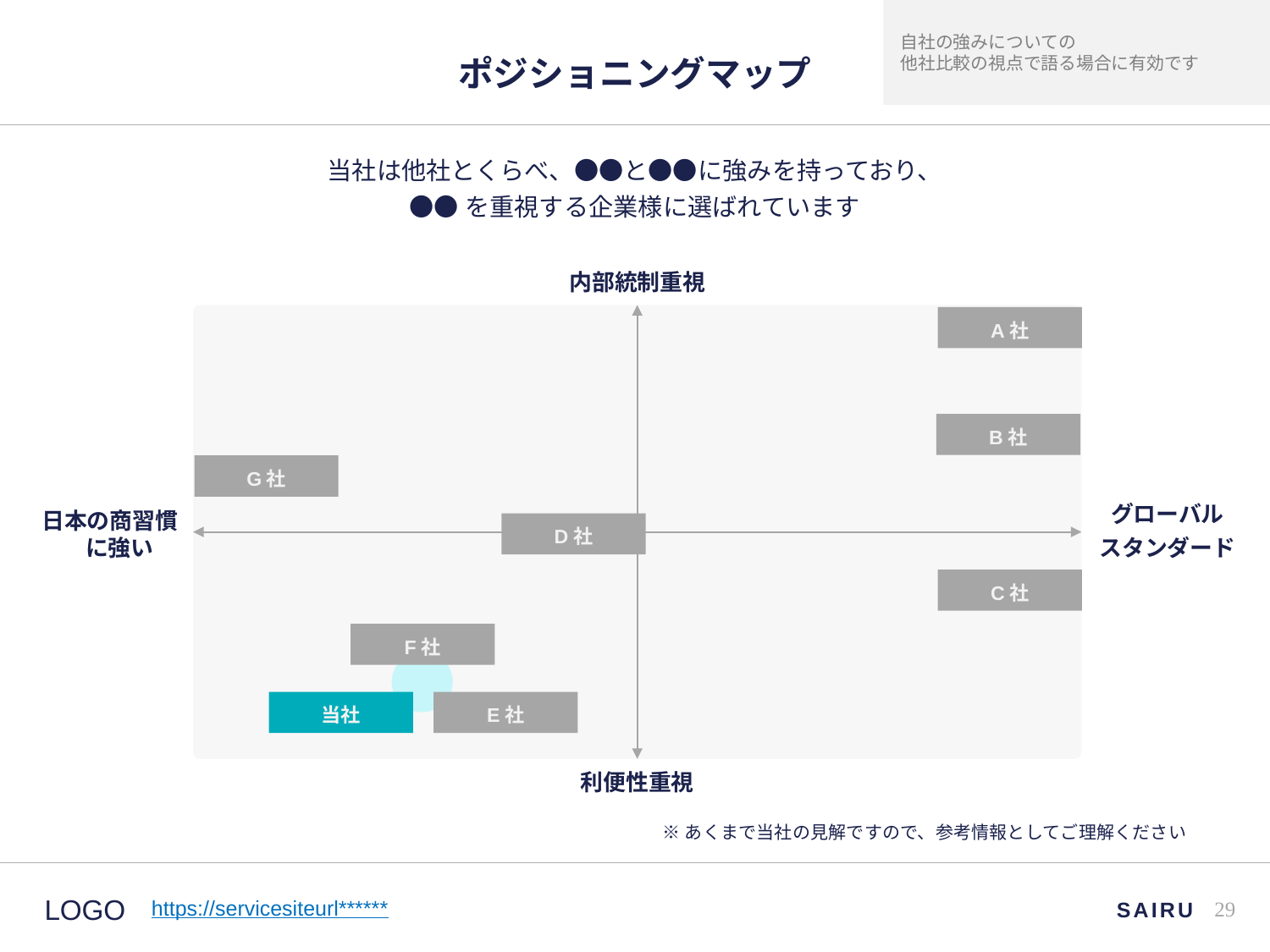

自社の強みについての
他社比較の視点で語る場合に有効です
# ポジショニングマップ
当社は他社とくらべ、●●と●●に強みを持っており、
●●を重視する企業様に選ばれています
内部統制重視

グローバル
スタンダード
A社
日本の商習慣に強い
B社
G社
D社
C社
F社

当社
E社
利便性重視
※あくまで当社の見解ですので、参考情報としてご理解ください
SAIRU
29